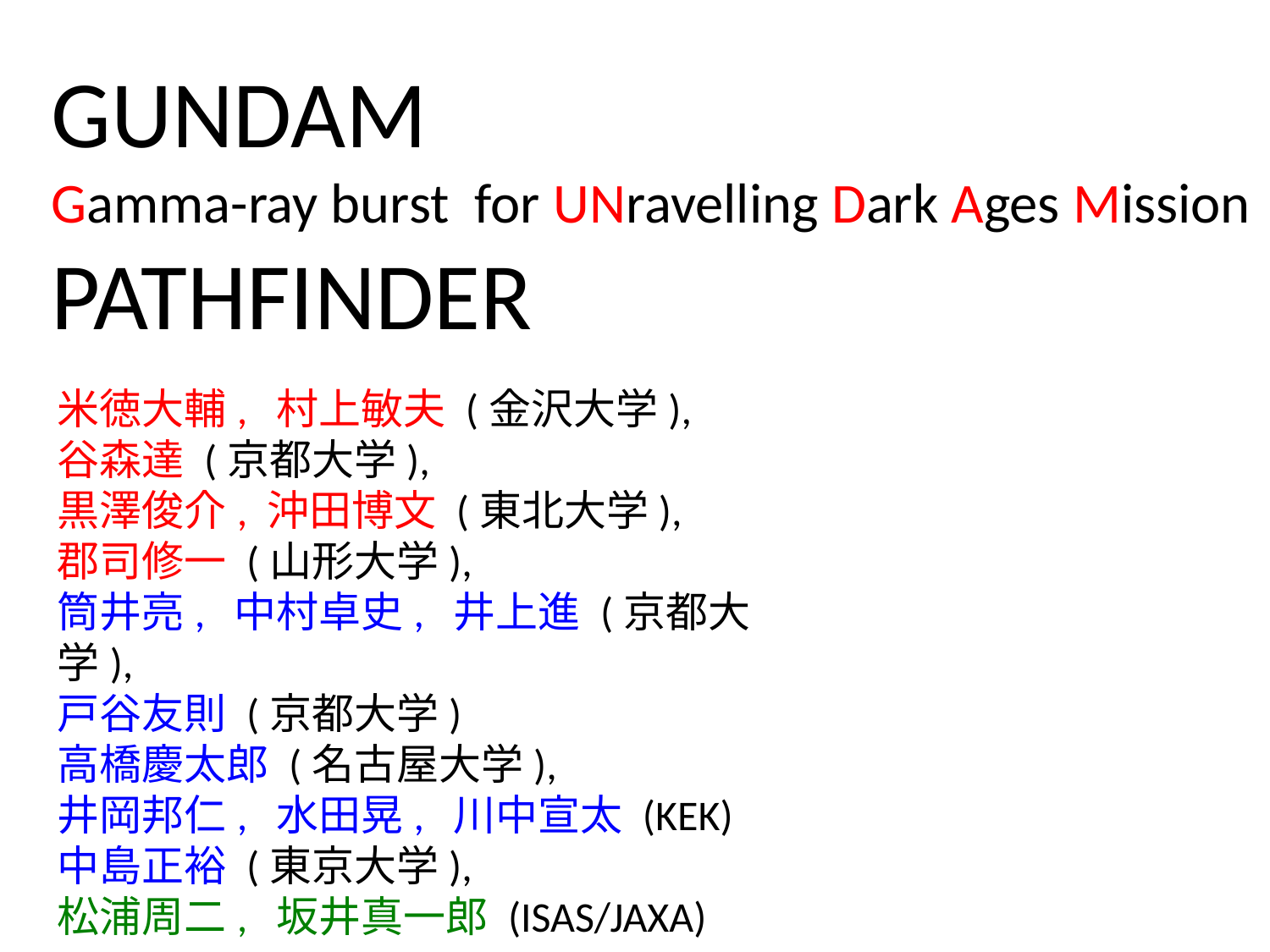

GUNDAM
Gamma-ray burst  for UNravelling Dark Ages Mission
PATHFINDER
米徳大輔,  村上敏夫 (金沢大学),
谷森達 (京都大学),
黒澤俊介, 沖田博文 (東北大学),
郡司修一 (山形大学),
筒井亮,  中村卓史,  井上進 (京都大学),
戸谷友則 (京都大学)
高橋慶太郎 (名古屋大学),
井岡邦仁,  水田晃,  川中宣太 (KEK)
中島正裕 (東京大学),
松浦周二,  坂井真一郎 (ISAS/JAXA)